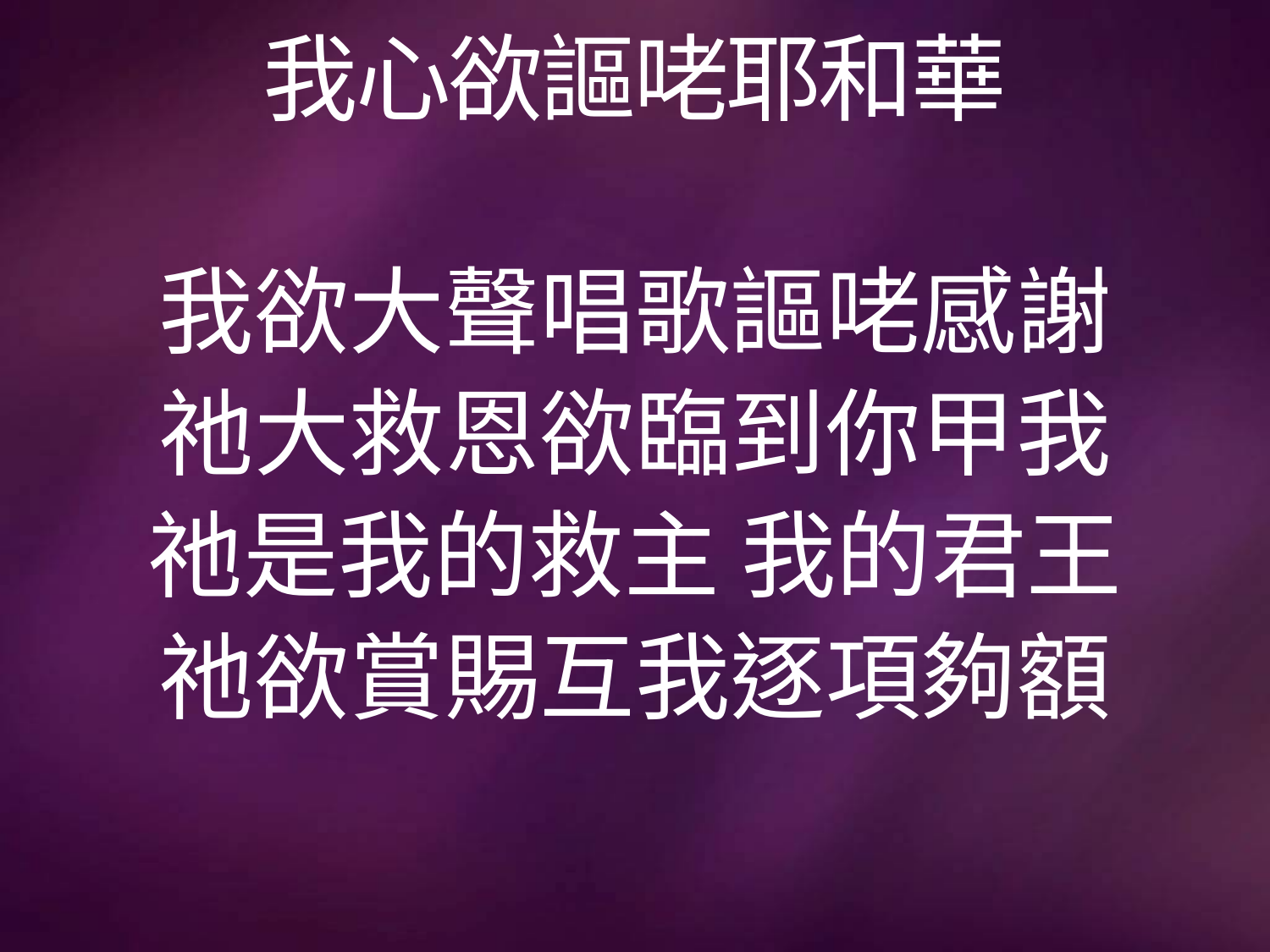

# 我心欲謳咾耶和華
我欲大聲唱歌謳咾感謝
祂大救恩欲臨到你甲我
祂是我的救主 我的君王
祂欲賞賜互我逐項夠額